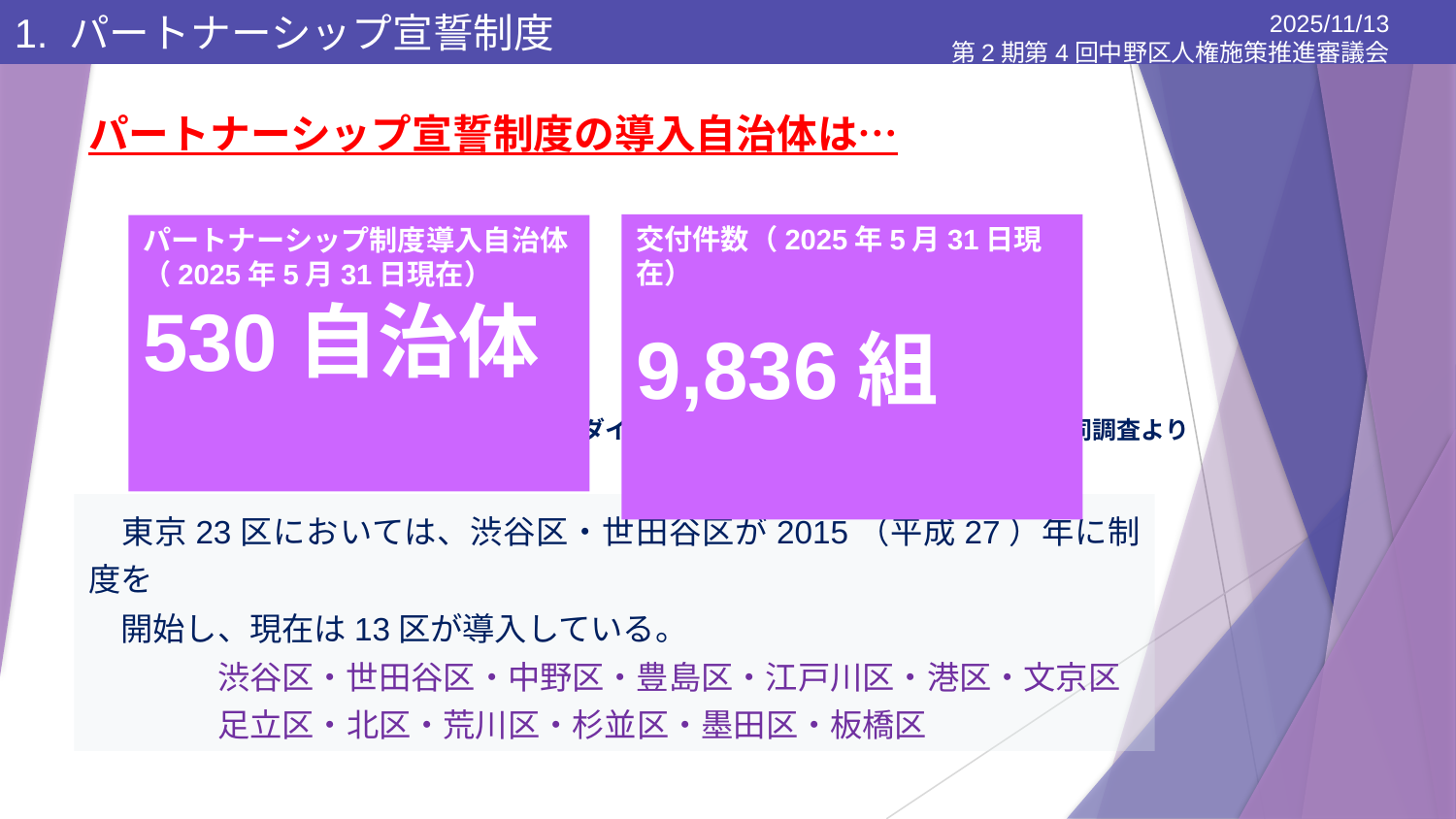

1. パートナーシップ宣誓制度
2025/11/13
第2期第4回中野区人権施策推進審議会
パートナーシップ宣誓制度の導入自治体は…
交付件数（2025年5月31日現在）

9,836組
パートナーシップ制度導入自治体
（2025年5月31日現在）
530自治体
※渋谷区・虹色ダイバーシティ 全国パートナーシップ制度共同調査より
　東京23区においては、渋谷区・世田谷区が2015（平成27）年に制度を
　開始し、現在は13区が導入している。
　　　　渋谷区・世田谷区・中野区・豊島区・江戸川区・港区・文京区
　　　　足立区・北区・荒川区・杉並区・墨田区・板橋区